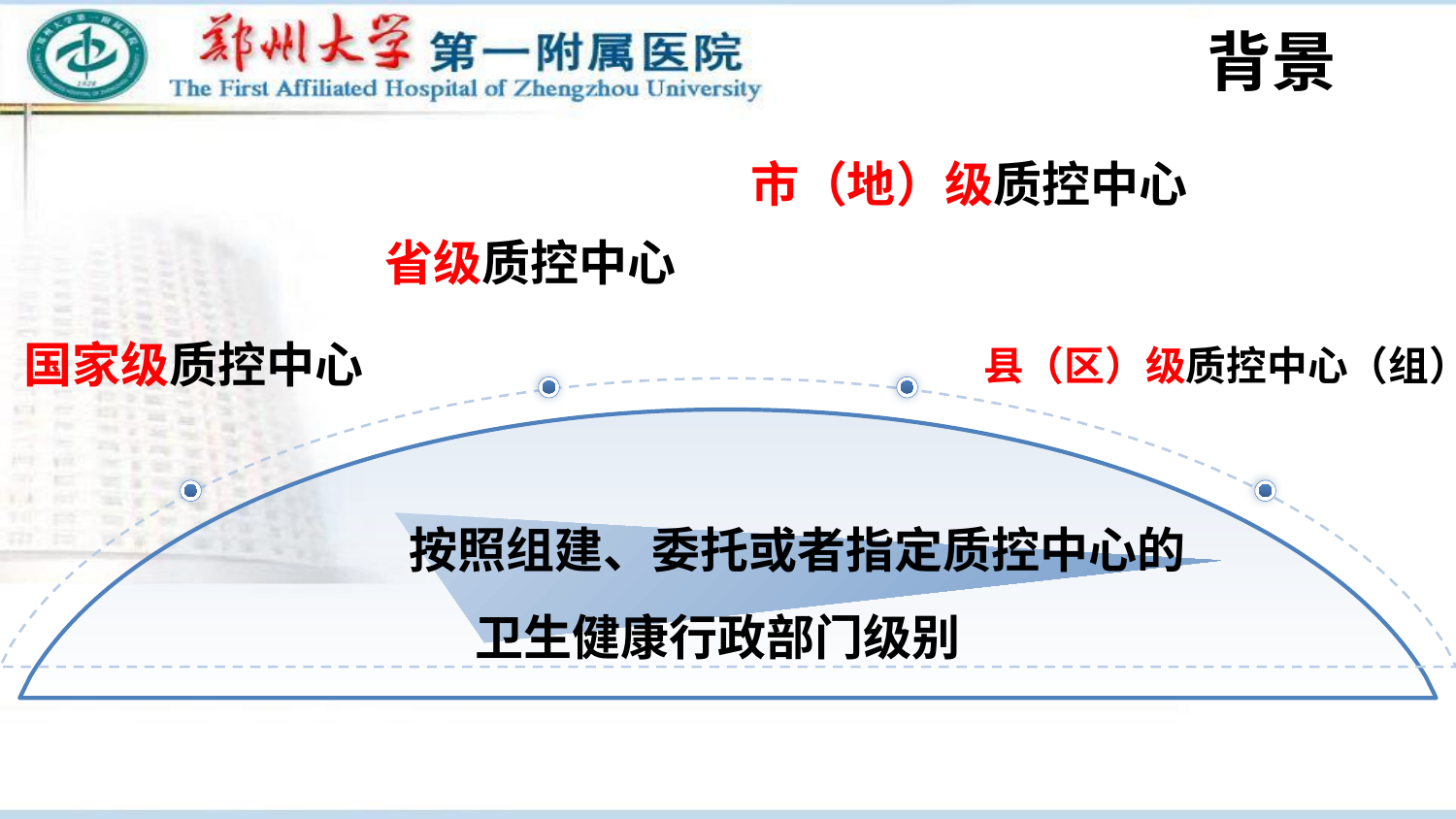

背景
市（地）级质控中心
省级质控中心
国家级质控中心
县（区）级质控中心（组）

按照组建、委托或者指定质控中心的
     卫生健康行政部门级别